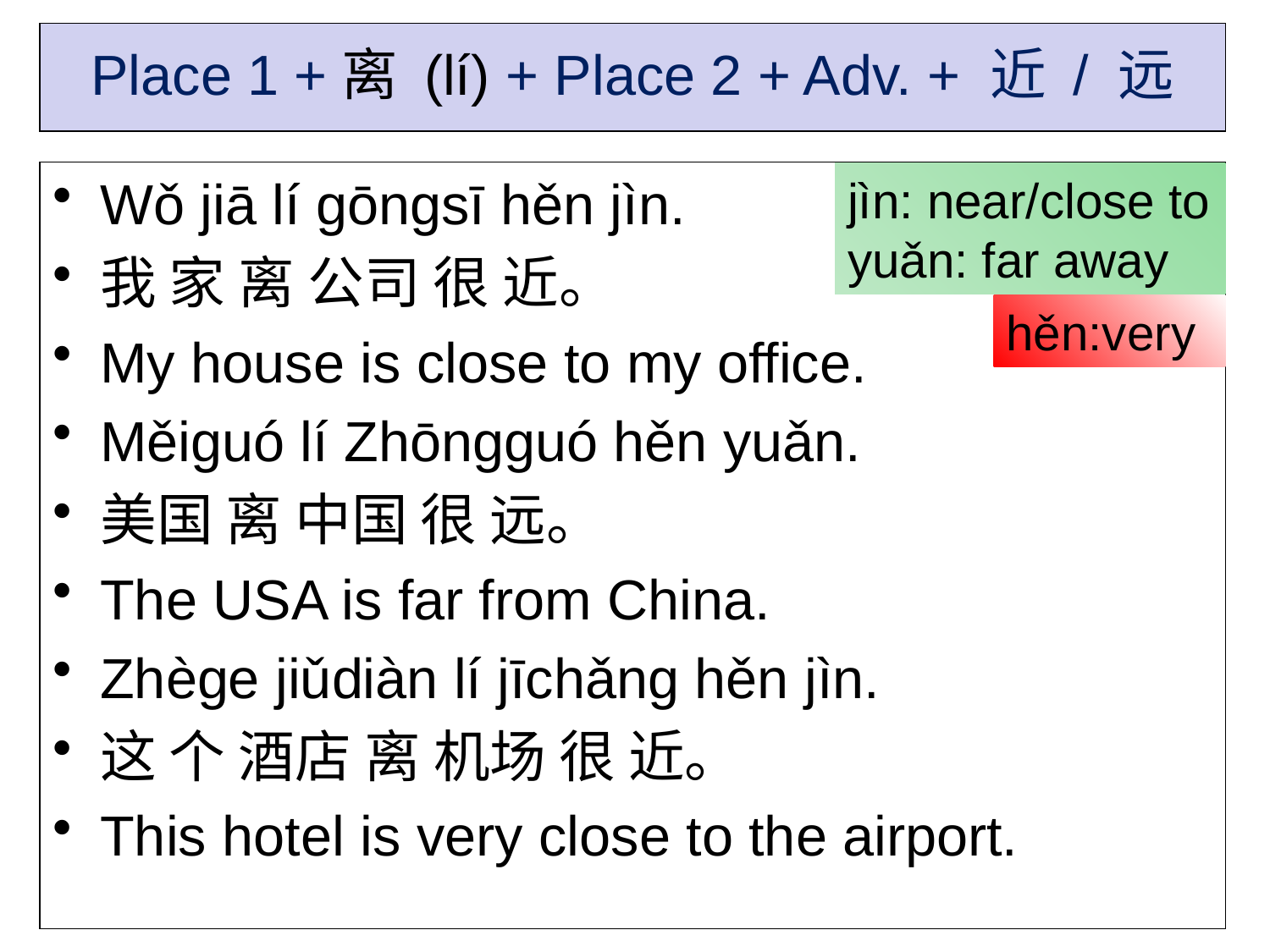

# Place 1 +离 (lí) + Place 2 + Adv. + 近 / 远
Wǒ jiā lí gōngsī hěn jìn.
我 家 离 公司 很 近。
My house is close to my office.
Měiguó lí Zhōngguó hěn yuǎn.
美国 离 中国 很 远。
The USA is far from China.
Zhège jiǔdiàn lí jīchǎng hěn jìn.
这 个 酒店 离 机场 很 近。
This hotel is very close to the airport.
jìn: near/close to
yuǎn: far away
hěn:very